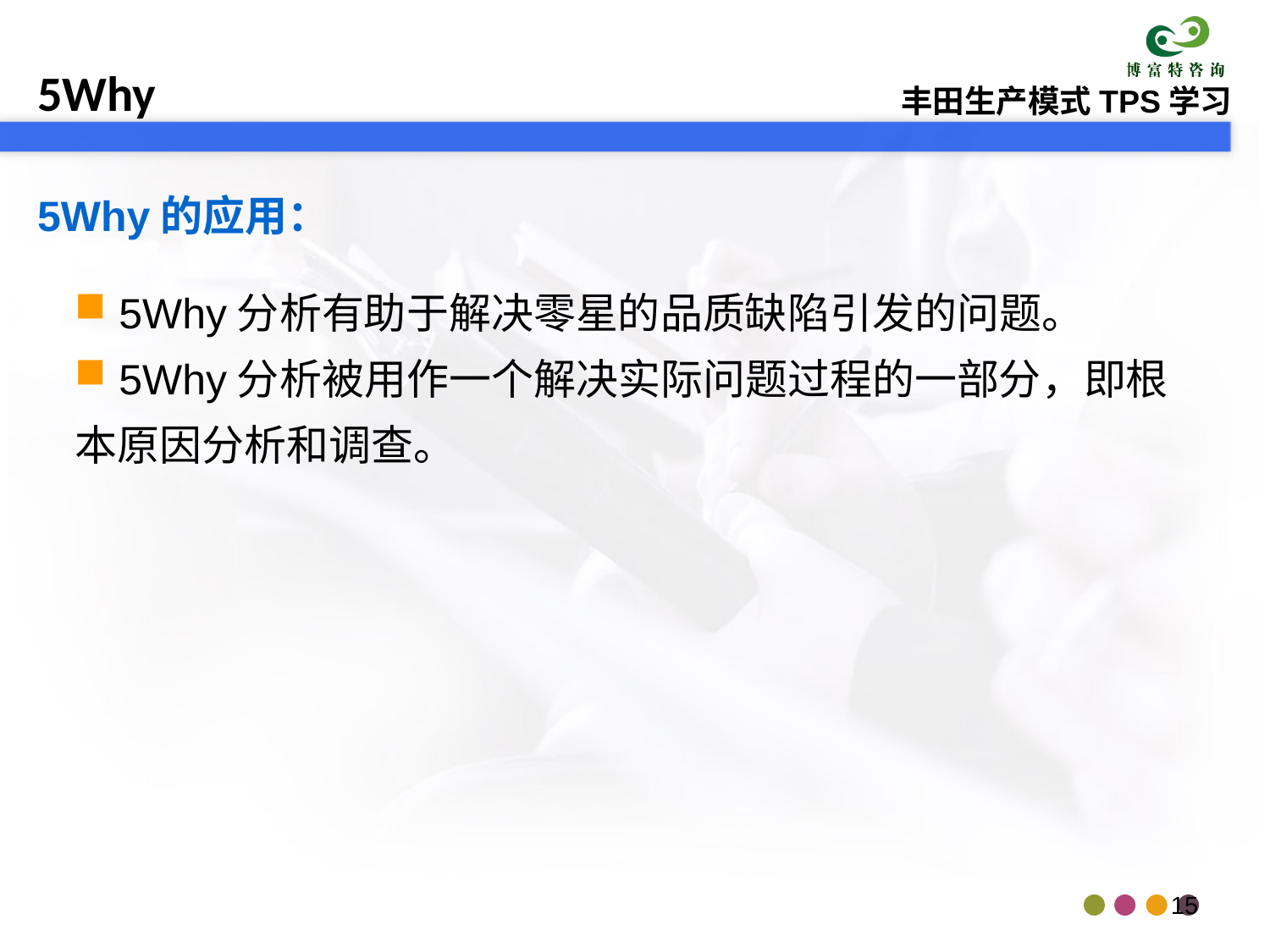

5Why的应用：
 5Why分析有助于解决零星的品质缺陷引发的问题。
 5Why分析被用作一个解决实际问题过程的一部分，即根本原因分析和调查。